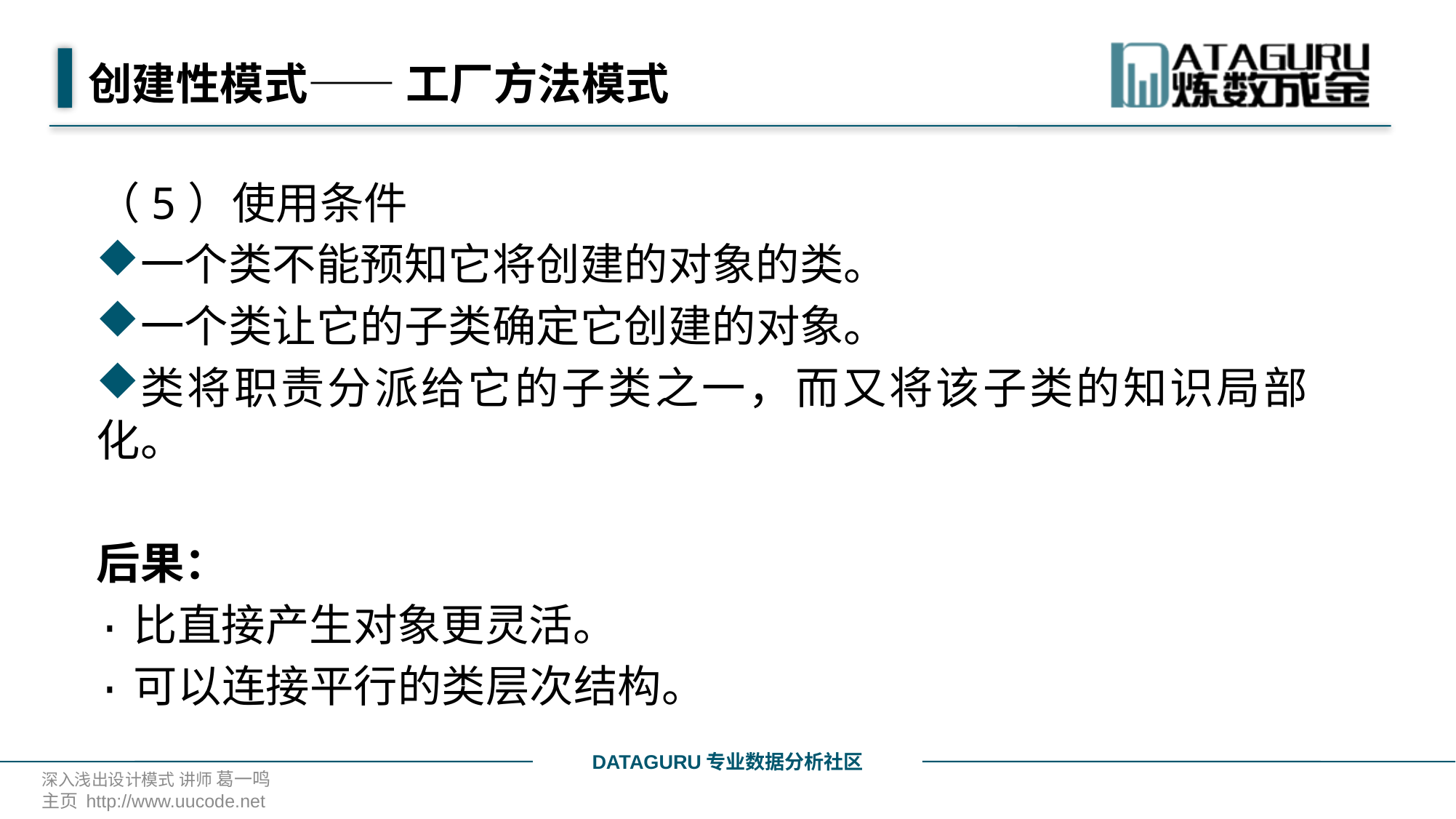

# 创建性模式—— 工厂方法模式
（5）使用条件
一个类不能预知它将创建的对象的类。
一个类让它的子类确定它创建的对象。
类将职责分派给它的子类之一，而又将该子类的知识局部化。

后果：
·比直接产生对象更灵活。
·可以连接平行的类层次结构。